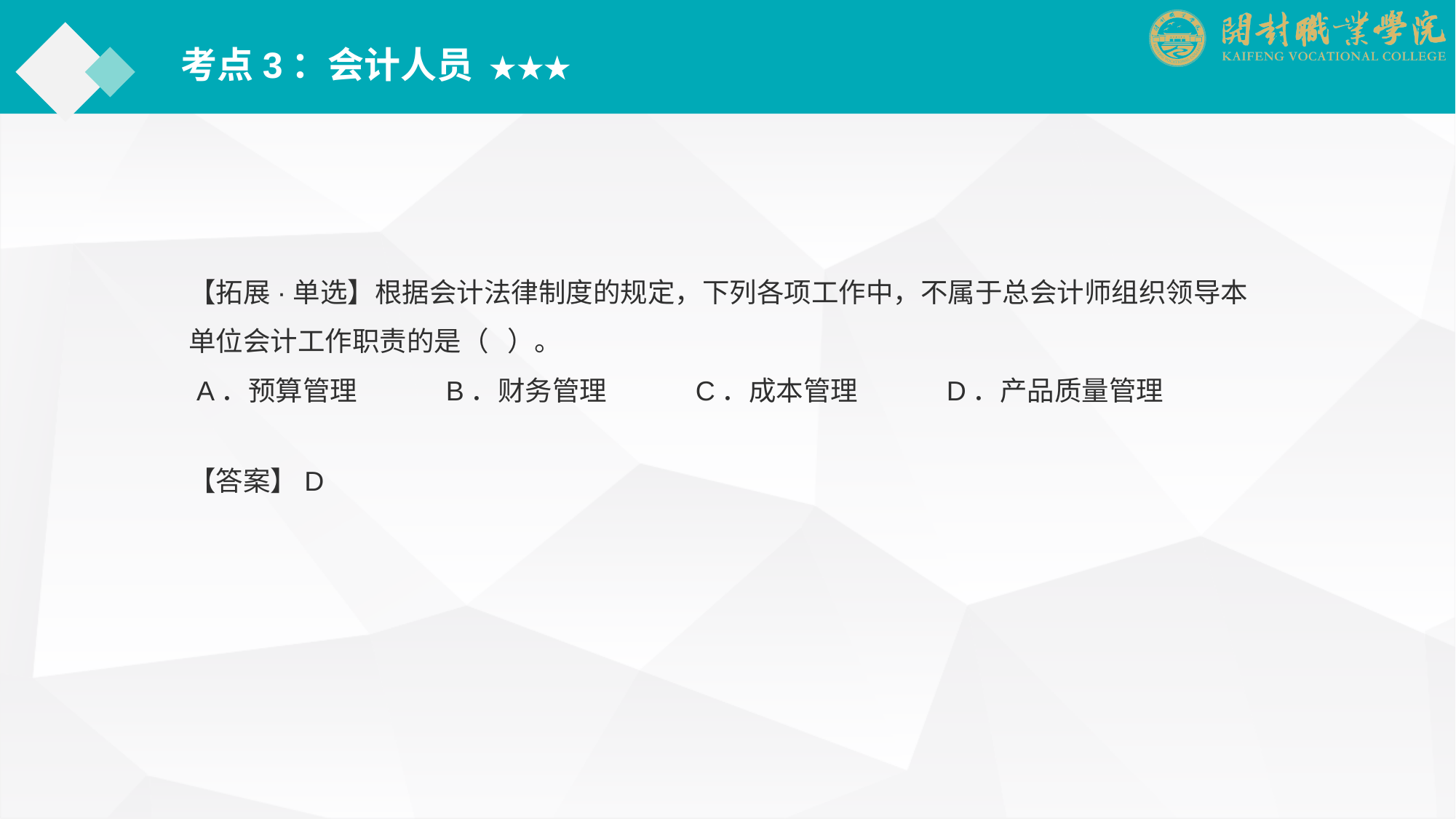

考点3：会计人员  ★★★
【拓展·单选】根据会计法律制度的规定，下列各项工作中，不属于总会计师组织领导本单位会计工作职责的是（   ）。
 A．预算管理　　　B．财务管理　　　C．成本管理　　　D．产品质量管理
【答案】D